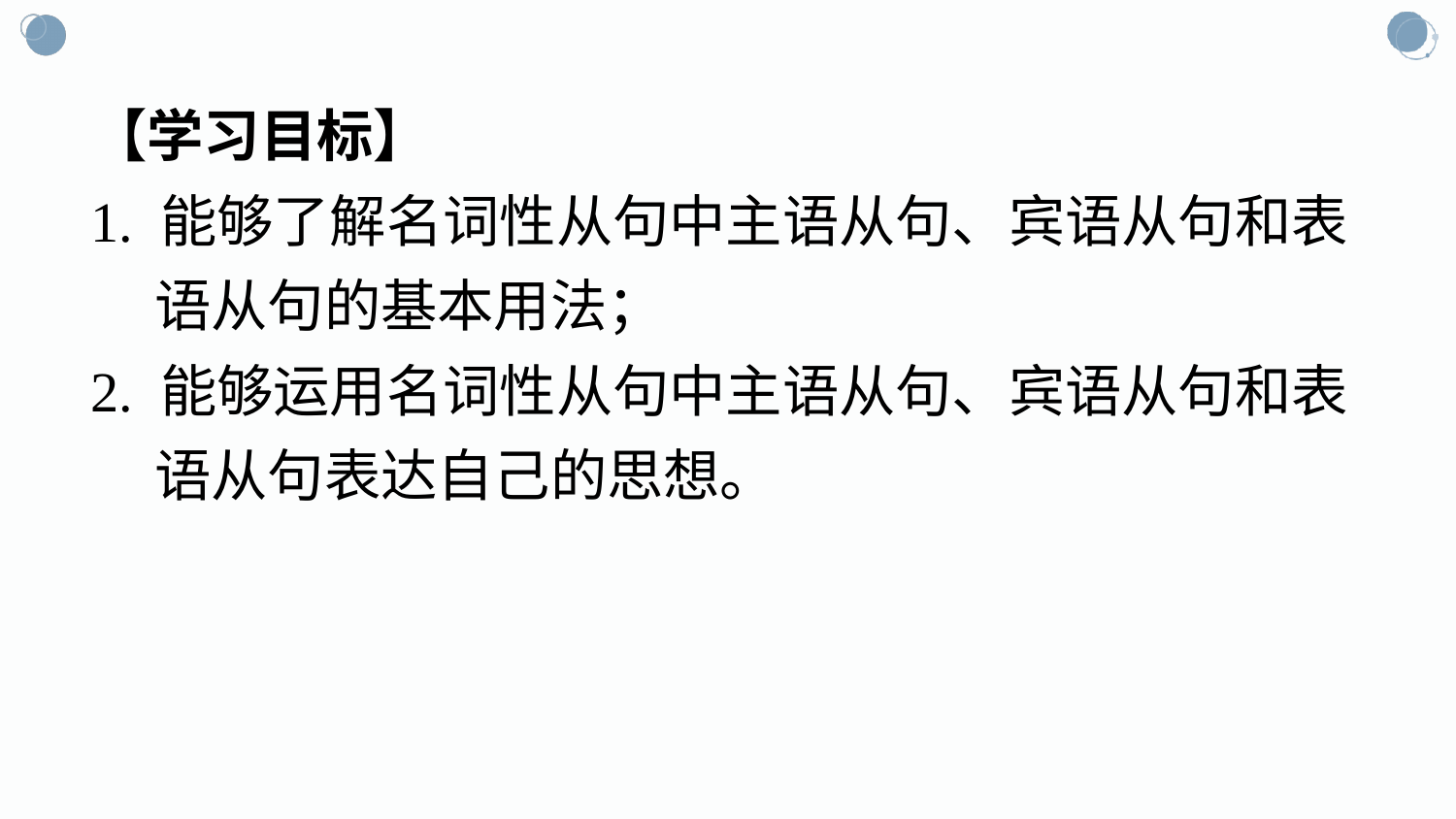

【学习目标】
1. 能够了解名词性从句中主语从句、宾语从句和表
    语从句的基本用法；
2. 能够运用名词性从句中主语从句、宾语从句和表
    语从句表达自己的思想。